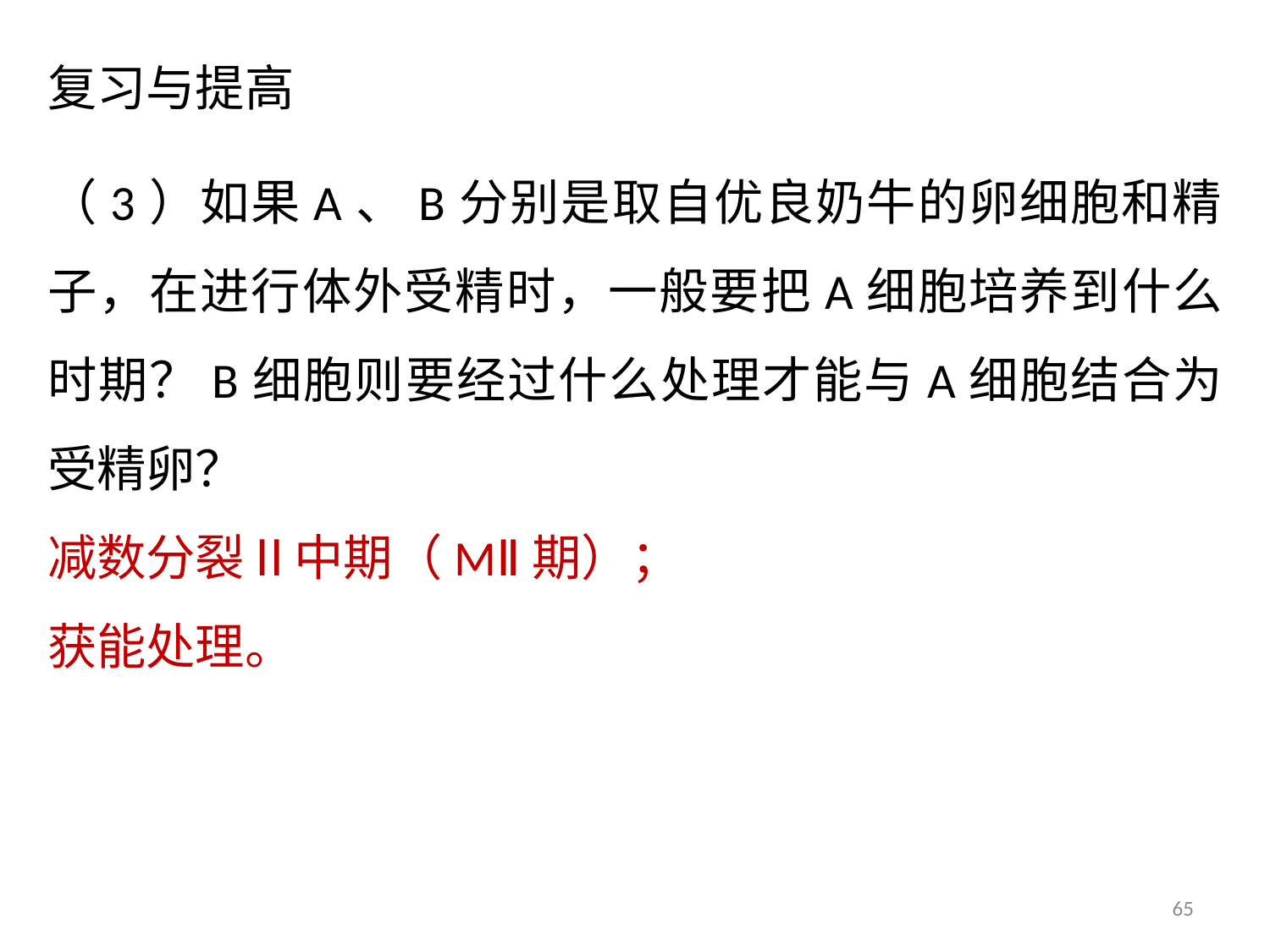

复习与提高
（3）如果A、B分别是取自优良奶牛的卵细胞和精子，在进行体外受精时，一般要把A细胞培养到什么时期？B细胞则要经过什么处理才能与A细胞结合为受精卵？
减数分裂Ⅱ中期（MⅡ期）；
获能处理。

65